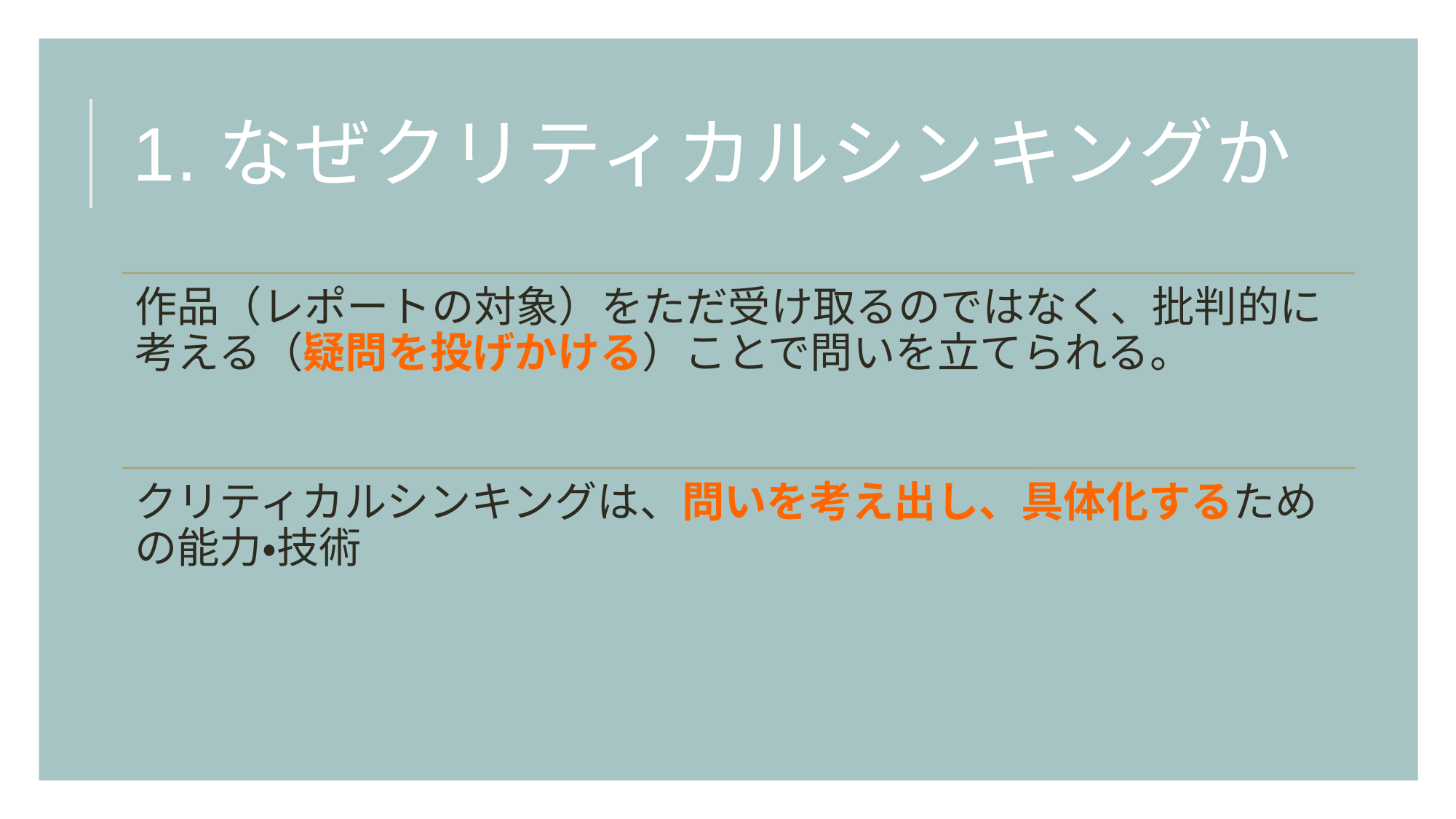

# 1.なぜクリティカルシンキングか
作品（レポートの対象）をただ受け取るのではなく、批判的に考える（疑問を投げかける）ことで問いを立てられる。
クリティカルシンキングは、問いを考え出し、具体化するための能力・技術